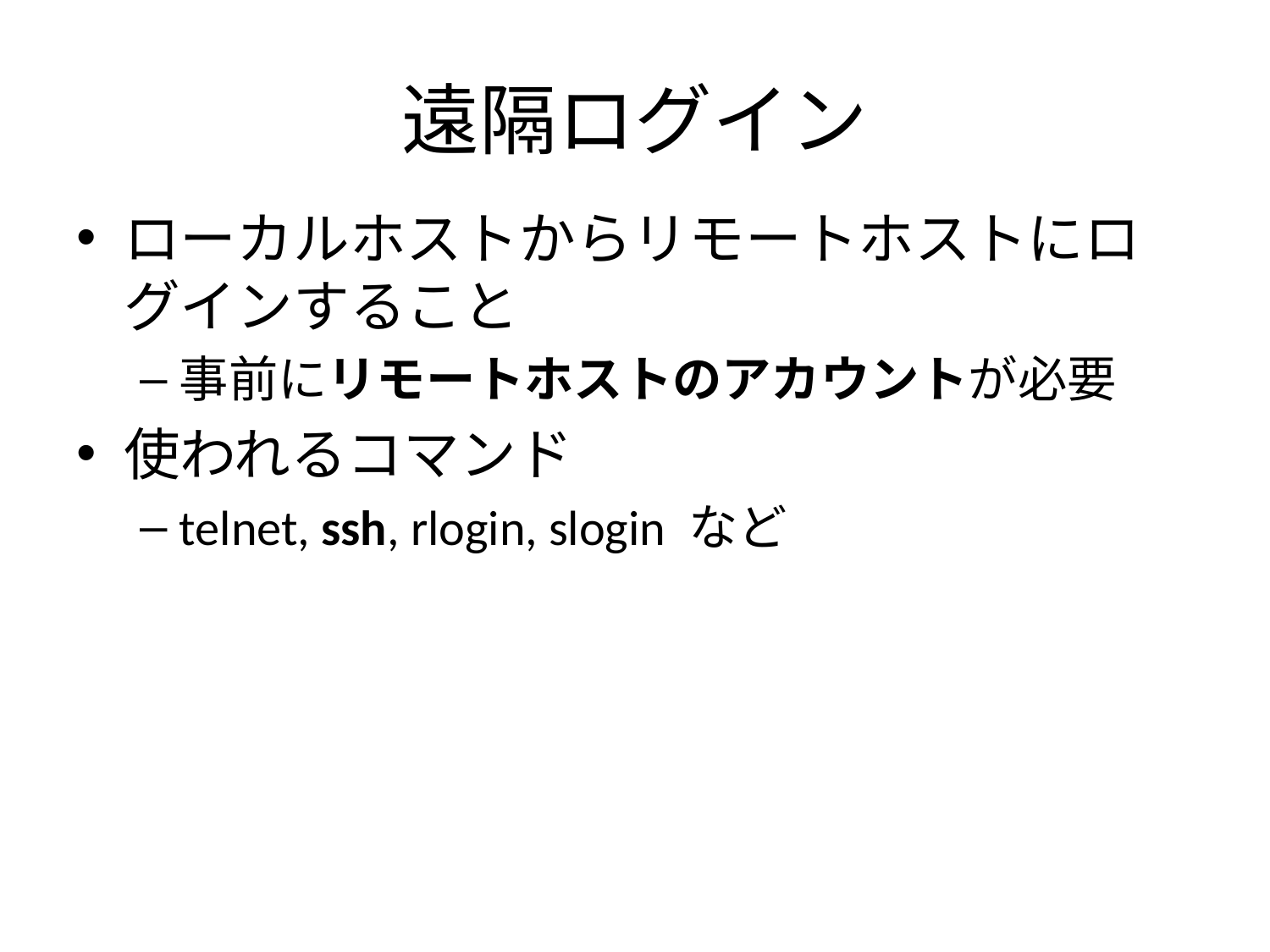

# 遠隔ログイン
ローカルホストからリモートホストにログインすること
事前にリモートホストのアカウントが必要
使われるコマンド
telnet, ssh, rlogin, slogin など